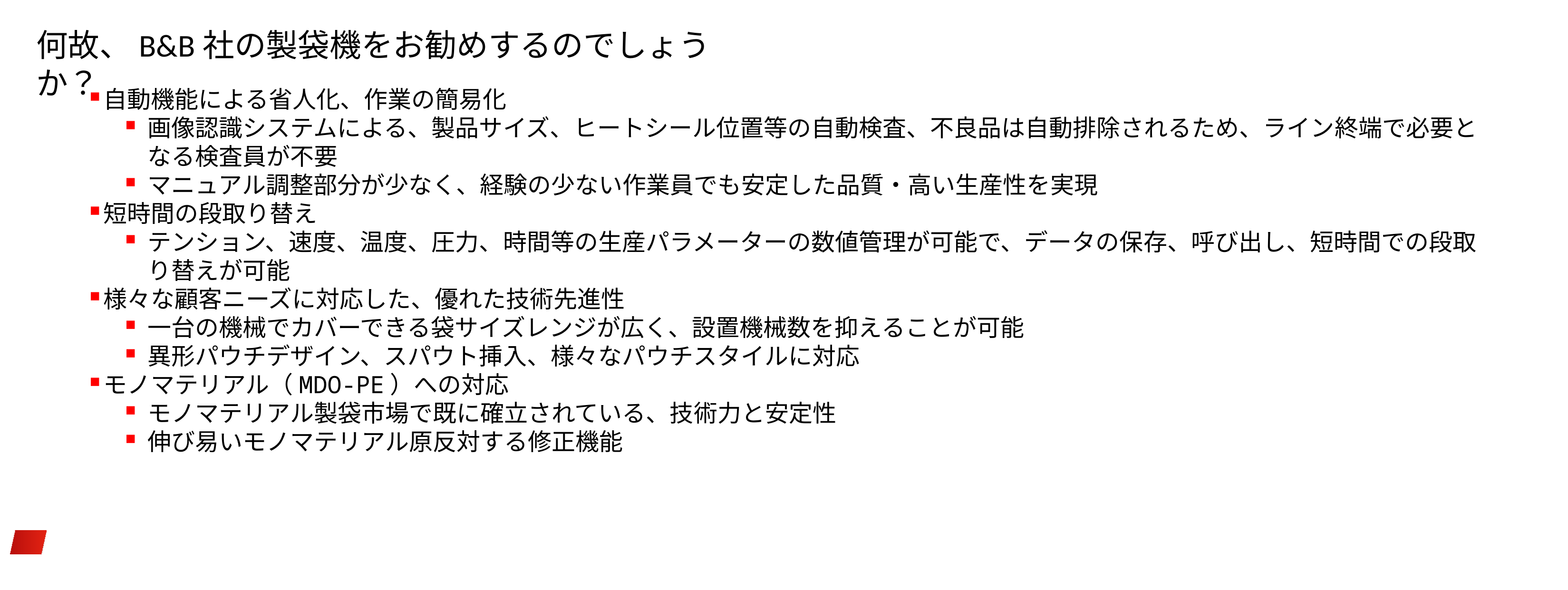

何故、B&B社の製袋機をお勧めするのでしょうか？
自動機能による省人化、作業の簡易化
画像認識システムによる、製品サイズ、ヒートシール位置等の自動検査、不良品は自動排除されるため、ライン終端で必要となる検査員が不要
マニュアル調整部分が少なく、経験の少ない作業員でも安定した品質・高い生産性を実現
短時間の段取り替え
テンション、速度、温度、圧力、時間等の生産パラメーターの数値管理が可能で、データの保存、呼び出し、短時間での段取り替えが可能
様々な顧客ニーズに対応した、優れた技術先進性
一台の機械でカバーできる袋サイズレンジが広く、設置機械数を抑えることが可能
異形パウチデザイン、スパウト挿入、様々なパウチスタイルに対応
モノマテリアル（MDO-PE）への対応
モノマテリアル製袋市場で既に確立されている、技術力と安定性
伸び易いモノマテリアル原反対する修正機能